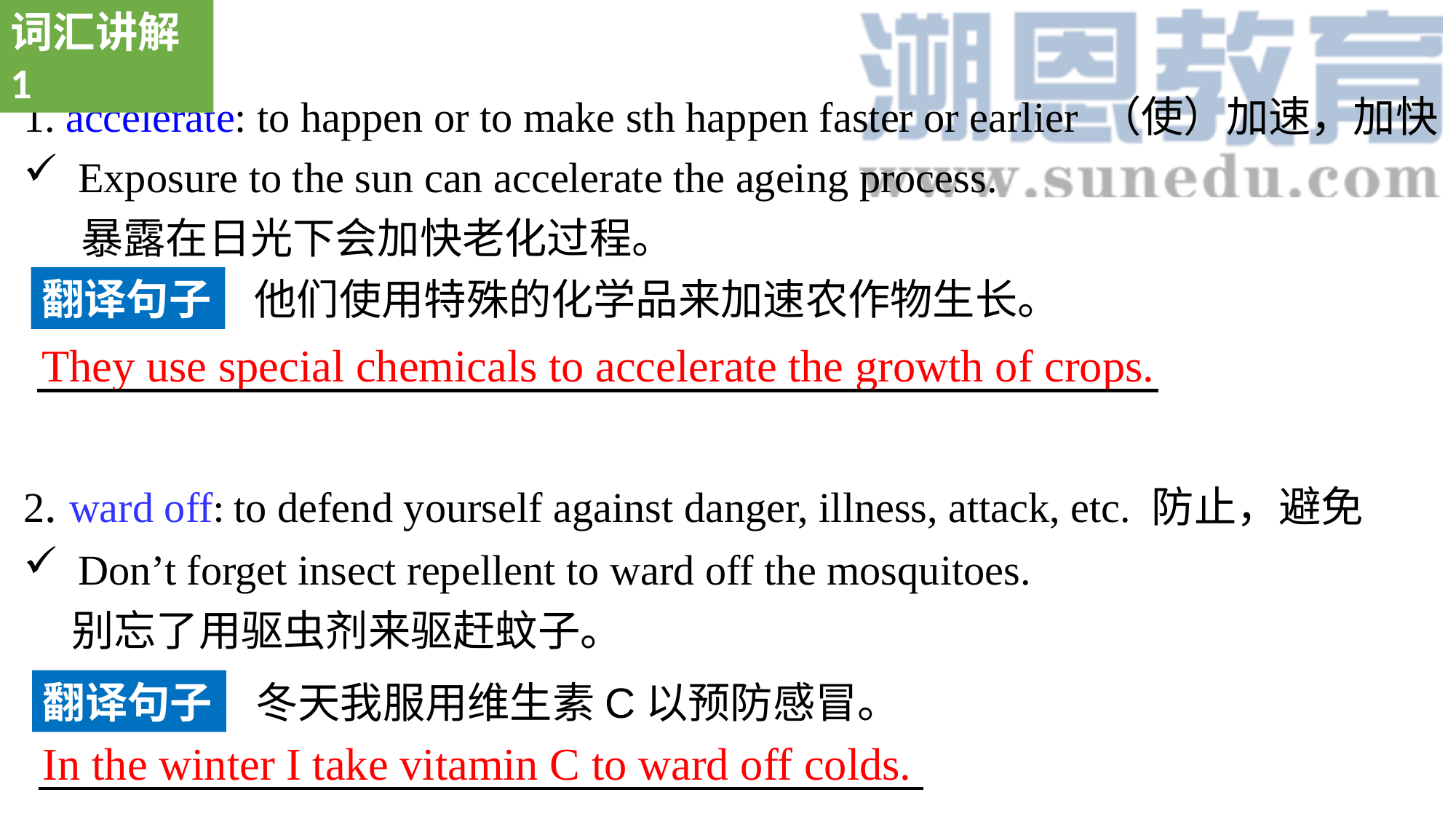

词汇讲解1
1. accelerate: to happen or to make sth happen faster or earlier （使）加速，加快
Exposure to the sun can accelerate the ageing process.
     暴露在日光下会加快老化过程。

2. ward off: to defend yourself against danger, illness, attack, etc. 防止，避免
Don’t forget insect repellent to ward off the mosquitoes.
    别忘了用驱虫剂来驱赶蚊子。
翻译句子
他们使用特殊的化学品来加速农作物生长。
They use special chemicals to accelerate the growth of crops.
翻译句子
冬天我服用维生素C以预防感冒。
In the winter I take vitamin C to ward off colds.